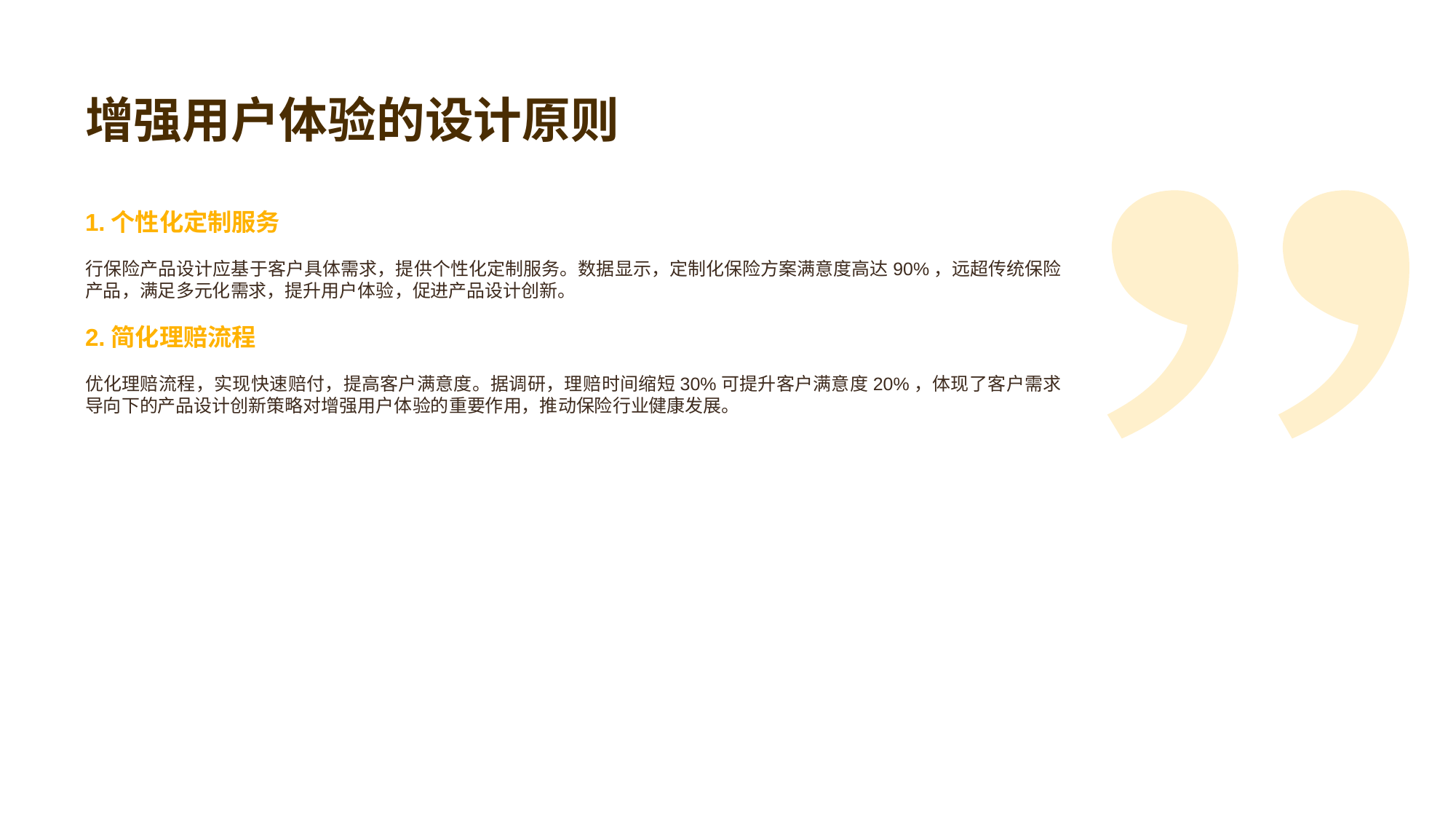

增强用户体验的设计原则
1.个性化定制服务
行保险产品设计应基于客户具体需求，提供个性化定制服务。数据显示，定制化保险方案满意度高达90%，远超传统保险产品，满足多元化需求，提升用户体验，促进产品设计创新。
2.简化理赔流程
优化理赔流程，实现快速赔付，提高客户满意度。据调研，理赔时间缩短30%可提升客户满意度20%，体现了客户需求导向下的产品设计创新策略对增强用户体验的重要作用，推动保险行业健康发展。